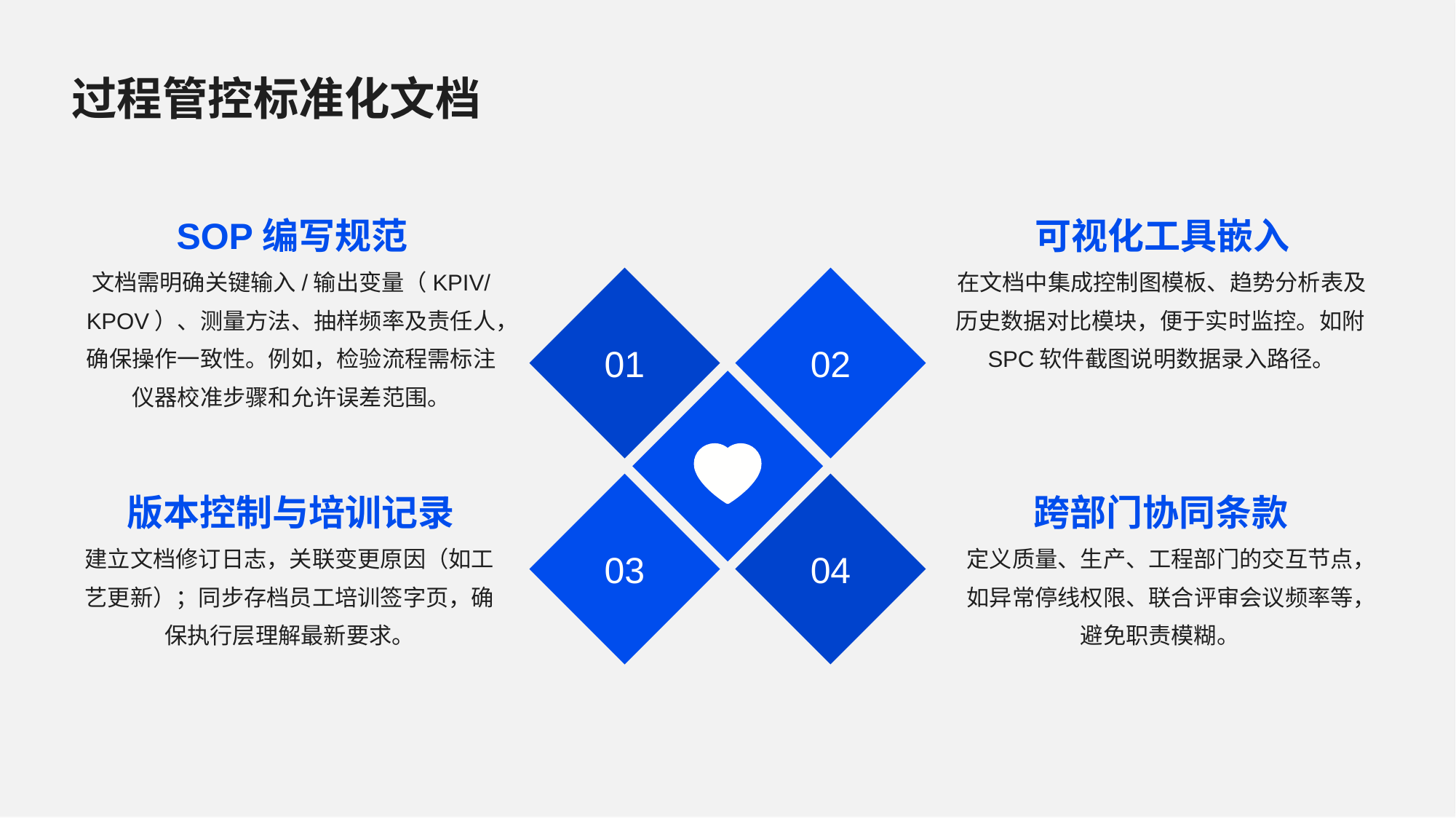

过程管控标准化文档
SOP编写规范
可视化工具嵌入
文档需明确关键输入/输出变量（KPIV/KPOV）、测量方法、抽样频率及责任人，确保操作一致性。例如，检验流程需标注仪器校准步骤和允许误差范围。
在文档中集成控制图模板、趋势分析表及历史数据对比模块，便于实时监控。如附SPC软件截图说明数据录入路径。

01
02

版本控制与培训记录

跨部门协同条款
建立文档修订日志，关联变更原因（如工艺更新）；同步存档员工培训签字页，确保执行层理解最新要求。
定义质量、生产、工程部门的交互节点，如异常停线权限、联合评审会议频率等，避免职责模糊。
03
04